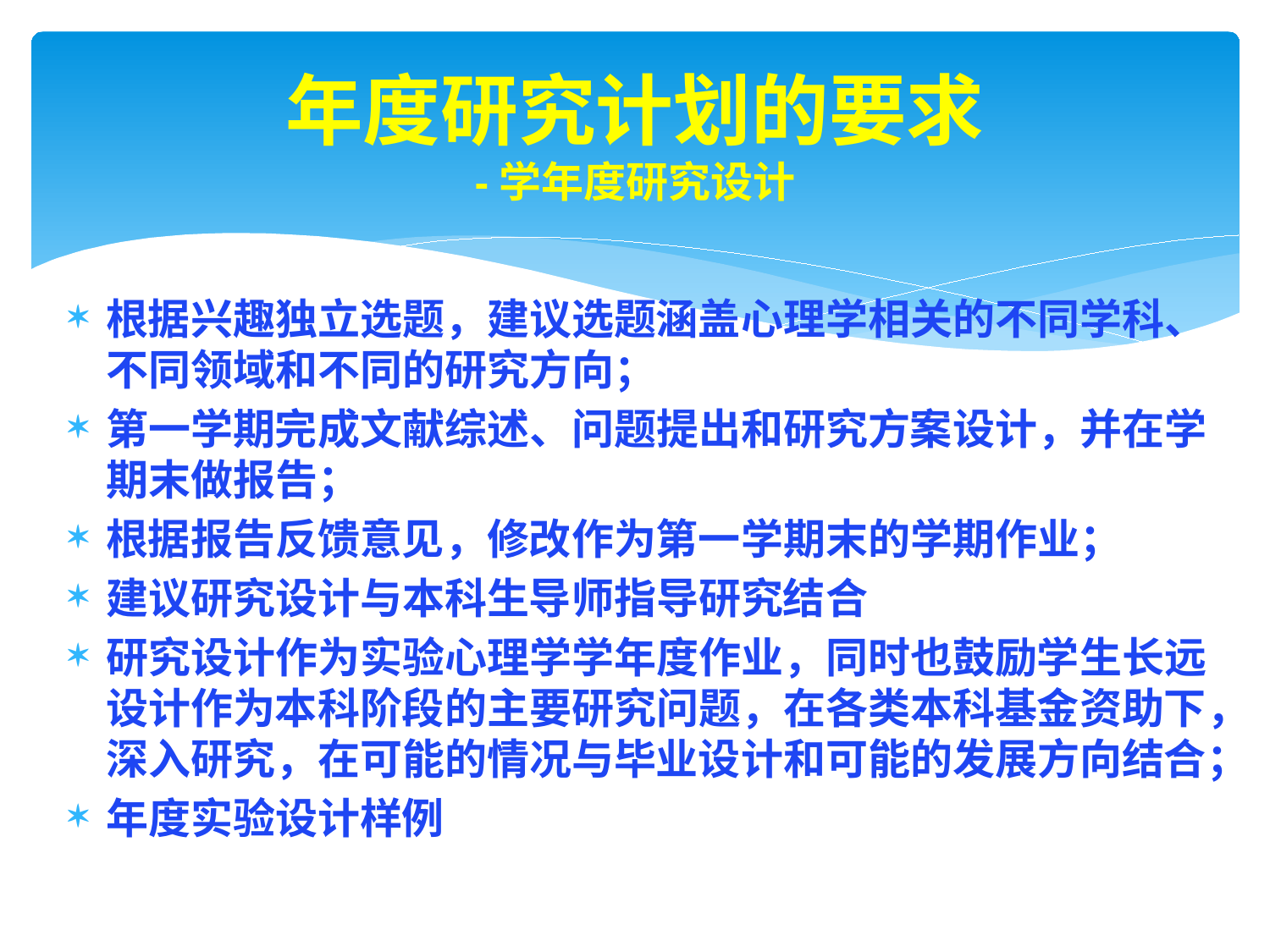

# 年度研究计划的要求 -学年度研究设计
根据兴趣独立选题，建议选题涵盖心理学相关的不同学科、不同领域和不同的研究方向；
第一学期完成文献综述、问题提出和研究方案设计，并在学期末做报告；
根据报告反馈意见，修改作为第一学期末的学期作业；
建议研究设计与本科生导师指导研究结合
研究设计作为实验心理学学年度作业，同时也鼓励学生长远设计作为本科阶段的主要研究问题，在各类本科基金资助下，深入研究，在可能的情况与毕业设计和可能的发展方向结合；
年度实验设计样例